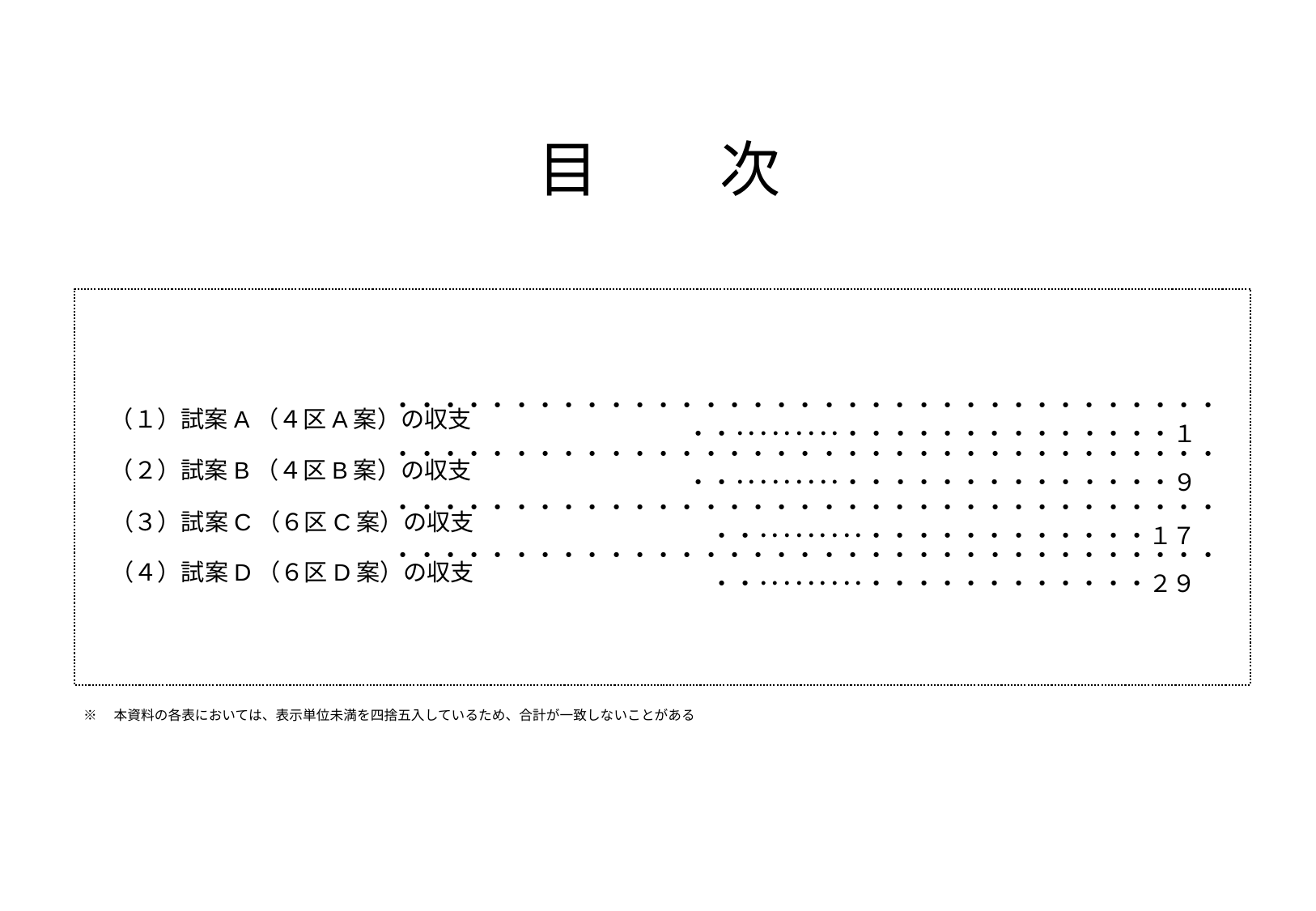

目　　次

　（１）試案A（４区A案）の収支
・・・・・・・・・・・・・・・・・・・・・・・・・・・・・・・・・・・・・･････････・・・・・・・・・・・・・・１
・・・・・・・・・・・・・・・・・・・・・・・・・・・・・・・・・・・・・･････････・・・・・・・・・・・・・・９
　（２）試案B（４区B案）の収支
・・・・・・・・・・・・・・・・・・・・・・・・・・・・・・・・・・・・・･････････・・・・・・・・・・・・１７
　（３）試案C（６区C案）の収支
・・・・・・・・・・・・・・・・・・・・・・・・・・・・・・・・・・・・・･････････・・・・・・・・・・・・２９
　（４）試案D（６区D案）の収支
※　本資料の各表においては、表示単位未満を四捨五入しているため、合計が一致しないことがある